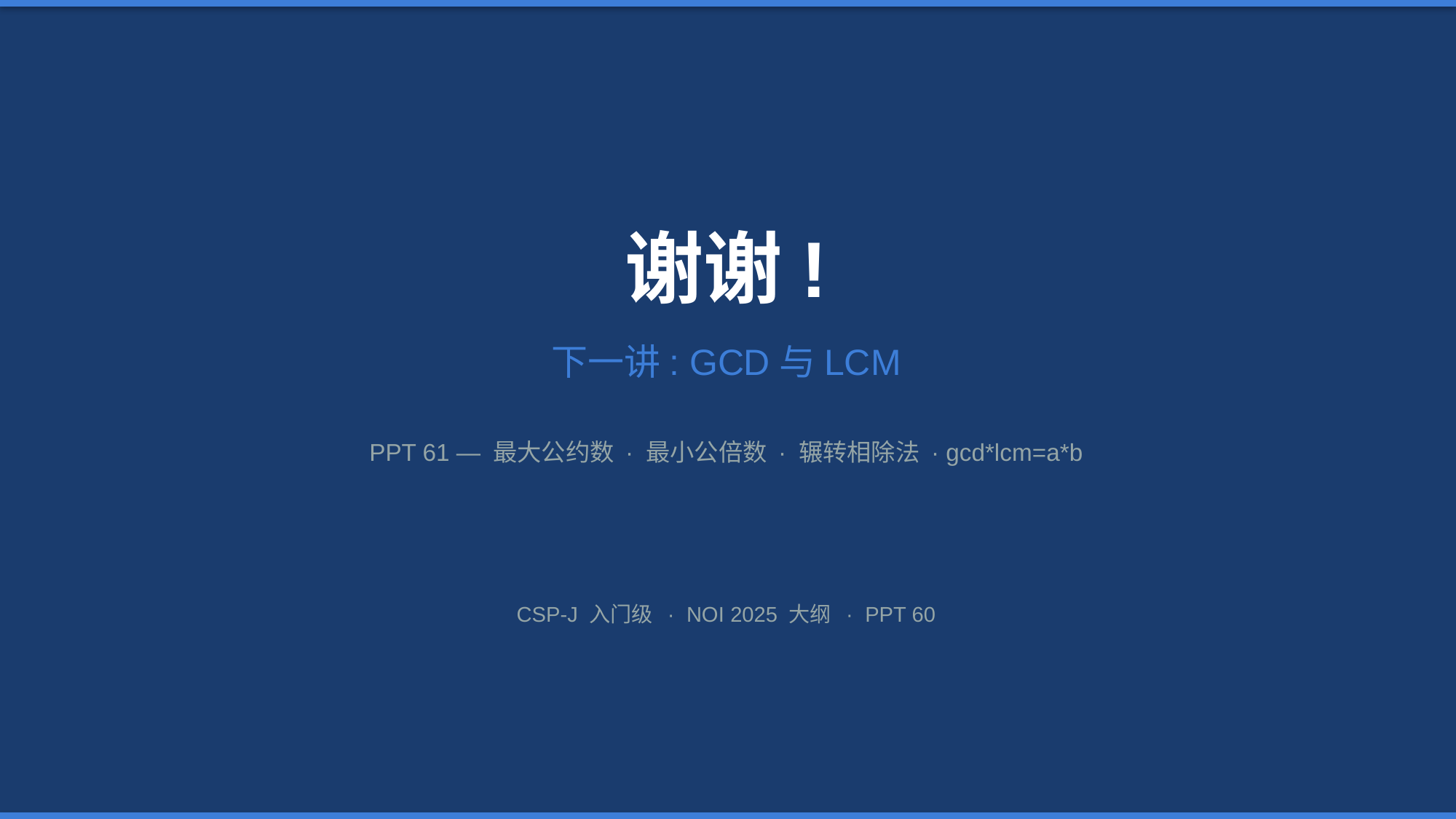

谢谢!
下一讲: GCD与LCM
PPT 61 — 最大公约数 · 最小公倍数 · 辗转相除法 · gcd*lcm=a*b
CSP-J 入门级  ·  NOI 2025 大纲  ·  PPT 60